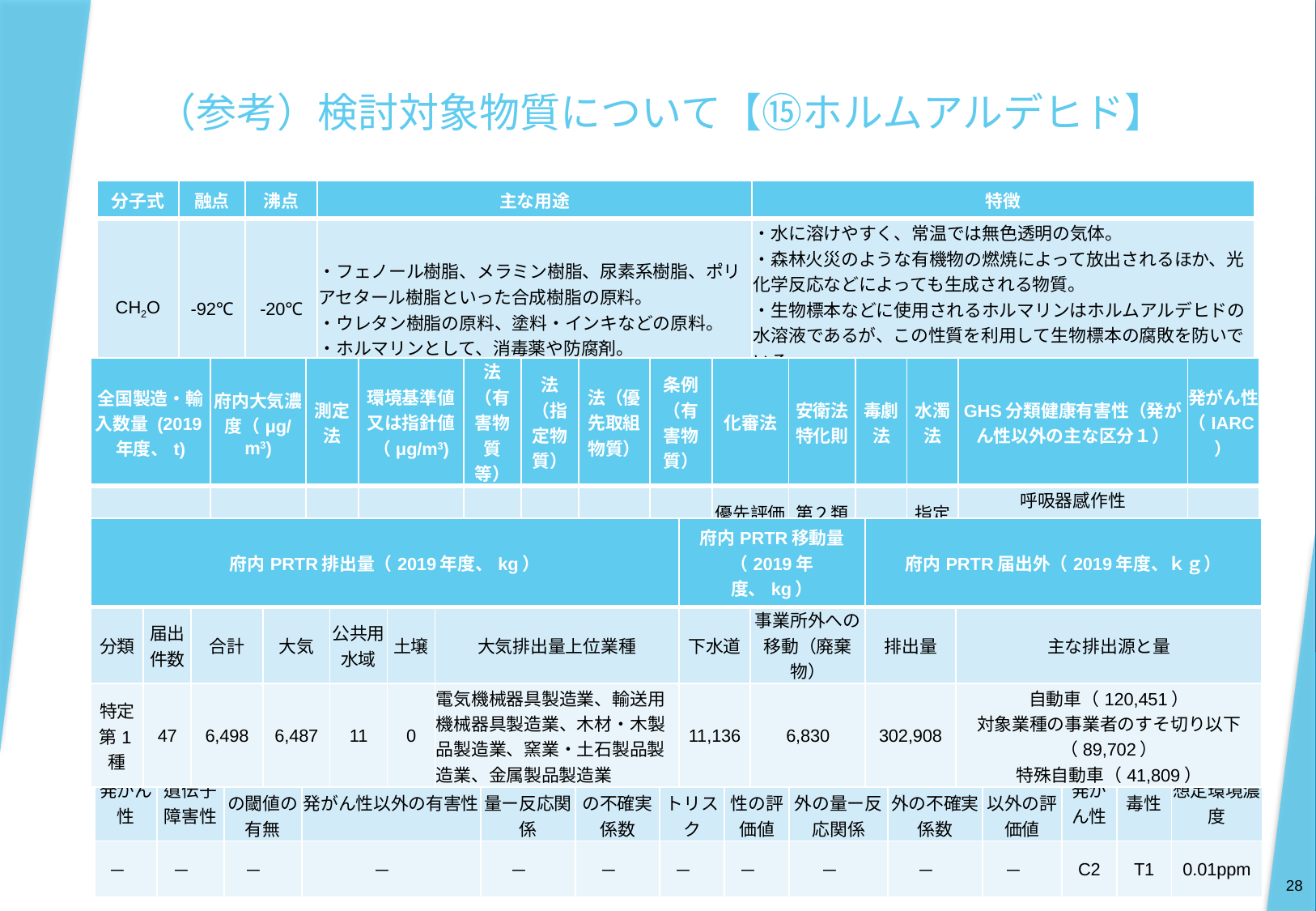

# （参考）検討対象物質について【⑮ホルムアルデヒド】
| 分子式 | 融点 | 沸点 | 主な用途 | 特徴 |
| --- | --- | --- | --- | --- |
| CH2O | -92℃ | -20℃ | ・フェノール樹脂、メラミン樹脂、尿素系樹脂、ポリアセタール樹脂といった合成樹脂の原料。 ・ウレタン樹脂の原料、塗料・インキなどの原料。 ・ホルマリンとして、消毒薬や防腐剤。 | ・水に溶けやすく、常温では無色透明の気体。 ・森林火災のような有機物の燃焼によって放出されるほか、光化学反応などによっても生成される物質。 ・生物標本などに使用されるホルマリンはホルムアルデヒドの水溶液であるが、この性質を利用して生物標本の腐敗を防いでいる。 ・自動車の排気ガスやたばこの煙にも含まれている。 |
| 全国製造・輸入数量 (2019年度、t) | 府内大気濃度（μg/m3) | 測定法 | 環境基準値又は指針値（μg/m3) | 法（有害物質等） | 法（指定物質） | 法（優先取組物質） | 条例（有害物質） | 化審法 | 安衛法 特化則 | 毒劇法 | 水濁法 | GHS分類健康有害性（発がん性以外の主な区分１） | 発がん性 （IARC） |
| --- | --- | --- | --- | --- | --- | --- | --- | --- | --- | --- | --- | --- | --- |
| 105,162 | 0.25 | 〇 | － | － | － | 〇 | 〇 | 優先評価化学物質 | 第２類物質 | 劇物 | 指定物質 | 呼吸器感作性 皮膚感作性 特定標的臓器毒性 | 1 |
| 府内PRTR排出量（2019年度、kg） |  |  |  |  |  |  | 府内PRTR移動量（2019年度、kg） |  | 府内PRTR届出外（2019年度、ｋｇ） |  |
| --- | --- | --- | --- | --- | --- | --- | --- | --- | --- | --- |
| 分類 | 届出件数 | 合計 | 大気 | 公共用水域 | 土壌 | 大気排出量上位業種 | 下水道 | 事業所外への移動（廃棄物） | 排出量 | 主な排出源と量 |
| 特定第1種 | 47 | 6,498 | 6,487 | 11 | 0 | 電気機械器具製造業、輸送用機械器具製造業、木材・木製品製造業、窯業・土石製品製造業、金属製品製造業 | 11,136 | 6,830 | 302,908 | 自動車（120,451） 対象業種の事業者のすそ切り以下（89,702） 特殊自動車（41,809） |

| 中央環境審議会での検討 |  |  |  |  |  |  |  |  |  |  | 条例制定時の検討 |  |  |
| --- | --- | --- | --- | --- | --- | --- | --- | --- | --- | --- | --- | --- | --- |
| 発がん性 | 遺伝子障害性 | 発がん性の閾値の有無 | 発がん性以外の有害性 | 発がん性の量ー反応関係 | 発がん性の不確実係数 | ユニットリスク | 発がん性の評価値 | 発がん性以外の量ー反応関係 | 発がん性以外の不確実係数 | 発がん性以外の評価値 | 発がん性 | 毒性 | 想定環境濃度 |
| － | － | － | － | － | － | － | － | － | － | － | C2 | T1 | 0.01ppm |
28